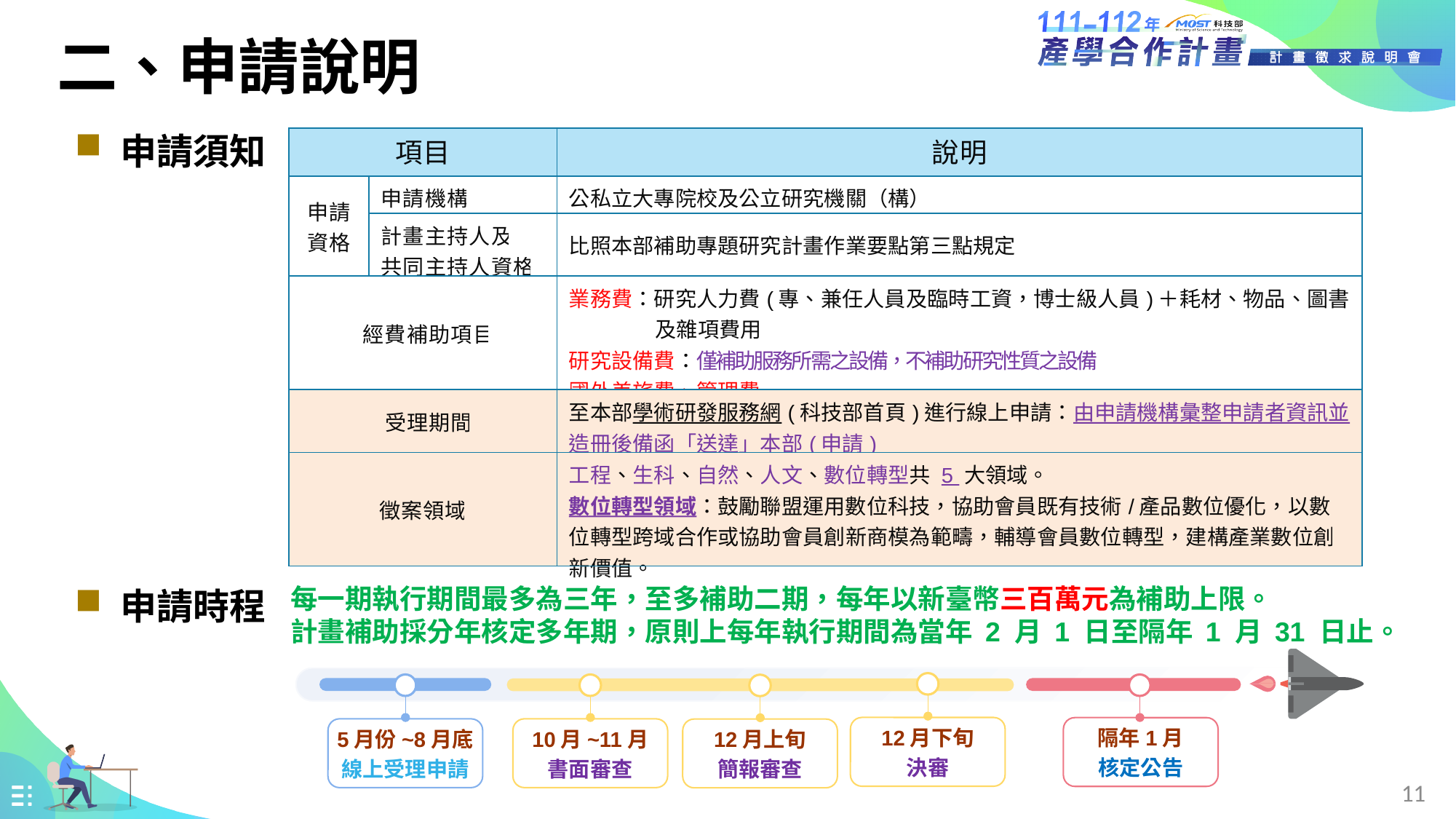

二、申請說明
申請須知
| 項目 |  | 說明 |
| --- | --- | --- |
| 申請 資格 | 申請機構 | 公私立大專院校及公立研究機關（構） |
|  | 計畫主持人及 共同主持人資格 | 比照本部補助專題研究計畫作業要點第三點規定 |
| 經費補助項目 |  | 業務費：研究人力費(專、兼任人員及臨時工資，博士級人員)＋耗材、物品、圖書及雜項費用 研究設備費：僅補助服務所需之設備，不補助研究性質之設備 國外差旅費、管理費 |
| 受理期間 |  | 至本部學術研發服務網(科技部首頁)進行線上申請：由申請機構彙整申請者資訊並造冊後備函「送達」本部(申請) |
| 徵案領域 |  | 工程、生科、自然、人文、數位轉型共 5 大領域。 數位轉型領域：鼓勵聯盟運用數位科技，協助會員既有技術/產品數位優化，以數位轉型跨域合作或協助會員創新商模為範疇，輔導會員數位轉型，建構產業數位創新價值。 |
每一期執行期間最多為三年，至多補助二期，每年以新臺幣三百萬元為補助上限。
計畫補助採分年核定多年期，原則上每年執行期間為當年 2 月 1 日至隔年 1 月 31 日止。
申請時程

12月下旬
隔年1月
5月份~8月底
10月~11月
12月上旬
決審
核定公告
線上受理申請
書面審查
簡報審查
11